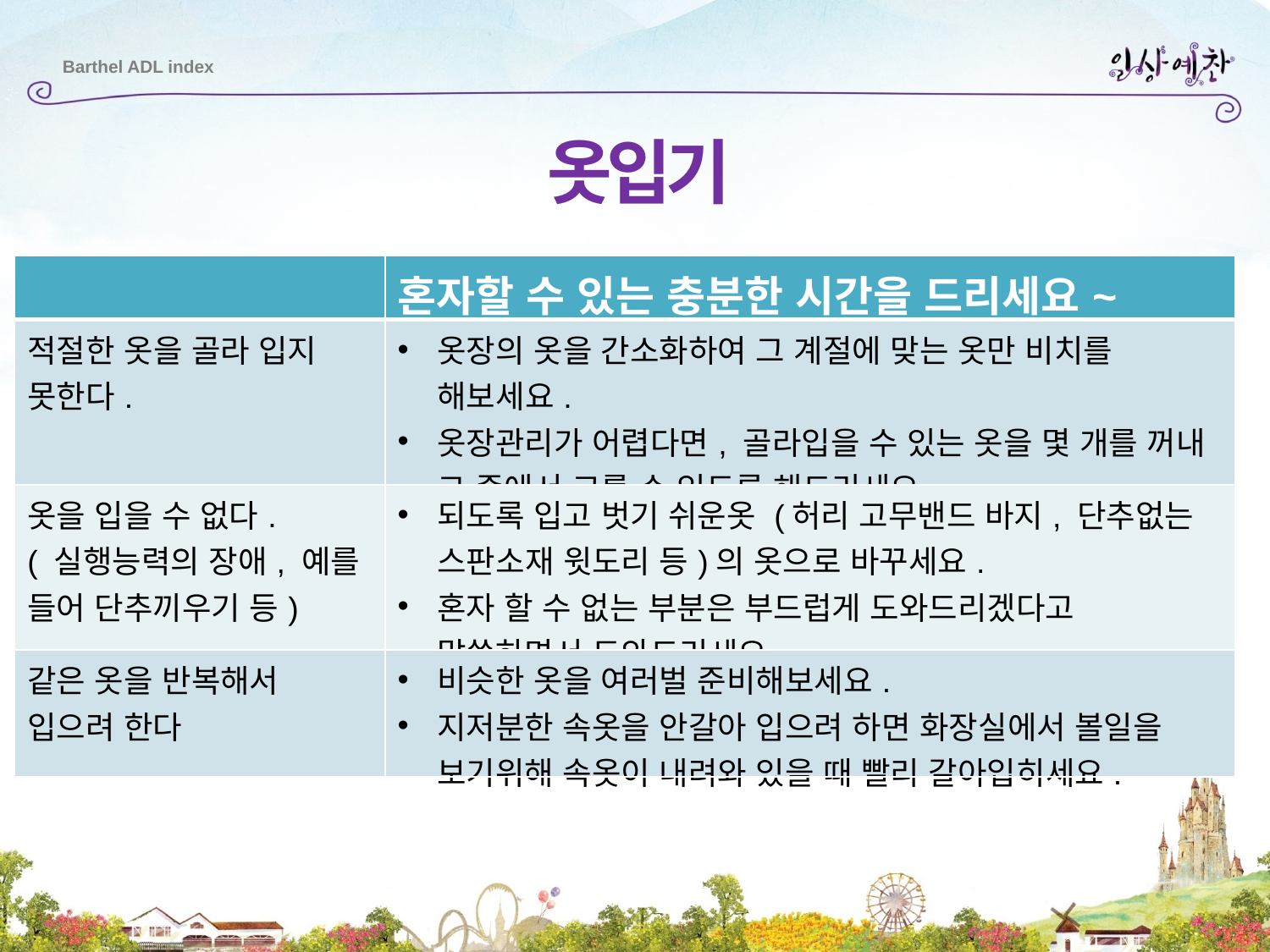

Barthel ADL index
옷입기
|  | 혼자할 수 있는 충분한 시간을 드리세요~ |
| --- | --- |
| 적절한 옷을 골라 입지 못한다. | 옷장의 옷을 간소화하여 그 계절에 맞는 옷만 비치를 해보세요. 옷장관리가 어렵다면, 골라입을 수 있는 옷을 몇 개를 꺼내 그 중에서 고를 수 있도록 해드리세요 |
| 옷을 입을 수 없다. ( 실행능력의 장애, 예를 들어 단추끼우기 등) | 되도록 입고 벗기 쉬운옷 (허리 고무밴드 바지, 단추없는 스판소재 윗도리 등)의 옷으로 바꾸세요. 혼자 할 수 없는 부분은 부드럽게 도와드리겠다고 말씀하면서 도와드리세요 |
| 같은 옷을 반복해서 입으려 한다 | 비슷한 옷을 여러벌 준비해보세요. 지저분한 속옷을 안갈아 입으려 하면 화장실에서 볼일을 보기위해 속옷이 내려와 있을 때 빨리 갈아입히세요. |